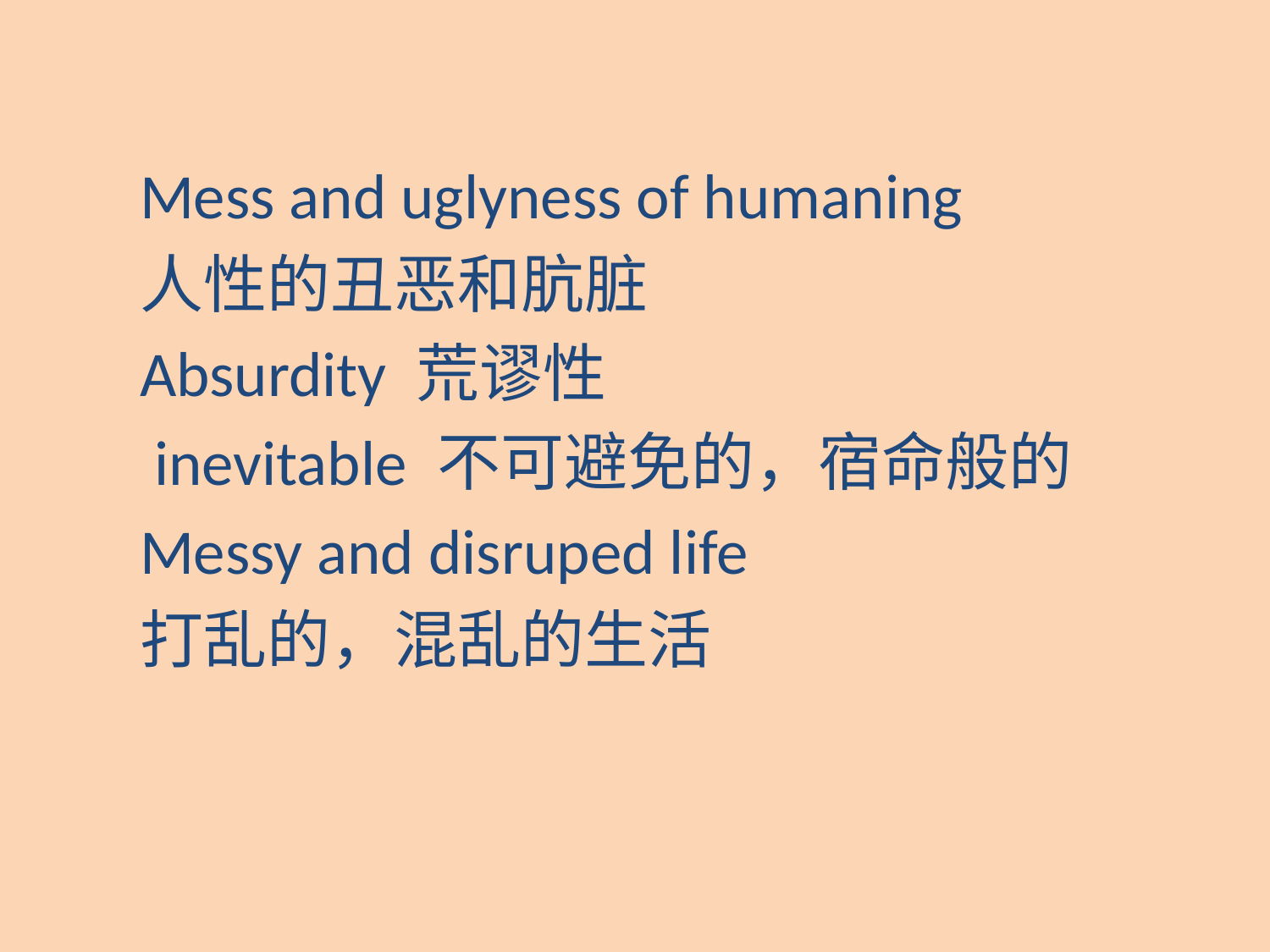

#
Mess and uglyness of humaning
人性的丑恶和肮脏
Absurdity 荒谬性
 inevitable 不可避免的，宿命般的
Messy and disruped life
打乱的，混乱的生活